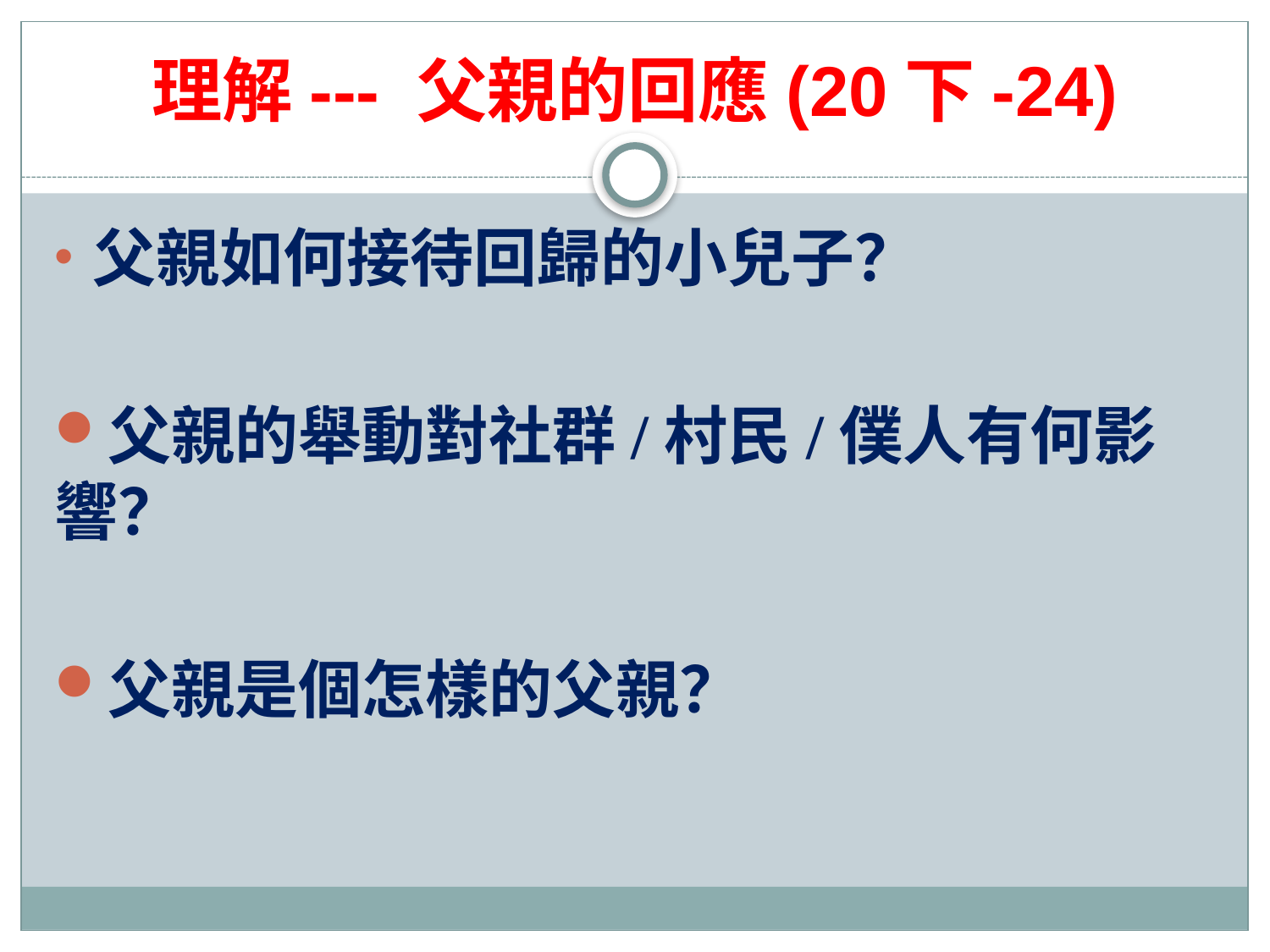

# 理解--- 父親的回應(20下-24)
父親如何接待回歸的小兒子？

父親的舉動對社群/村民/僕人有何影響？

父親是個怎樣的父親？